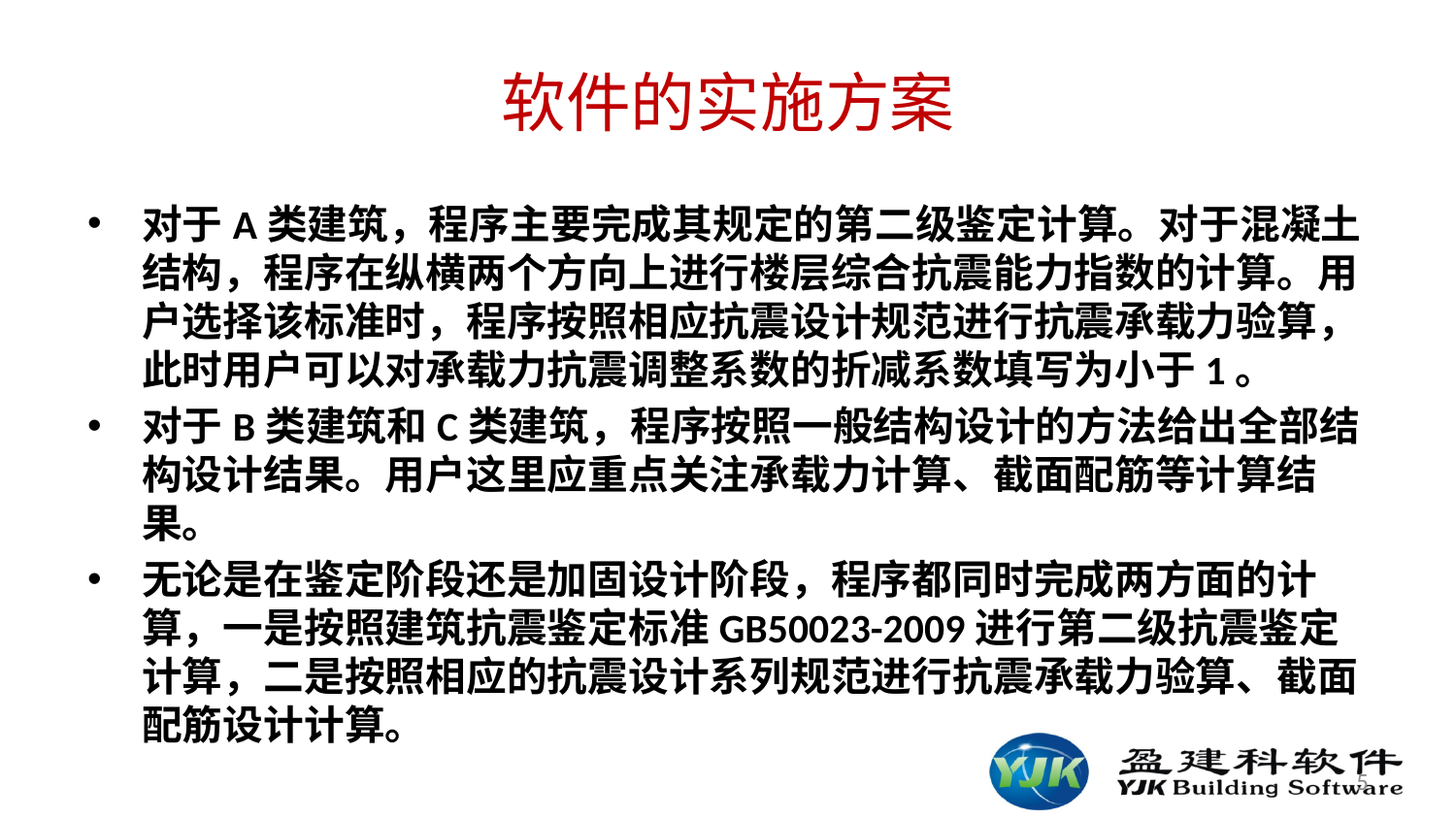

# 软件的实施方案
对于A类建筑，程序主要完成其规定的第二级鉴定计算。对于混凝土结构，程序在纵横两个方向上进行楼层综合抗震能力指数的计算。用户选择该标准时，程序按照相应抗震设计规范进行抗震承载力验算，此时用户可以对承载力抗震调整系数的折减系数填写为小于1。
对于B类建筑和C类建筑，程序按照一般结构设计的方法给出全部结构设计结果。用户这里应重点关注承载力计算、截面配筋等计算结果。
无论是在鉴定阶段还是加固设计阶段，程序都同时完成两方面的计算，一是按照建筑抗震鉴定标准GB50023-2009进行第二级抗震鉴定计算，二是按照相应的抗震设计系列规范进行抗震承载力验算、截面配筋设计计算。
5